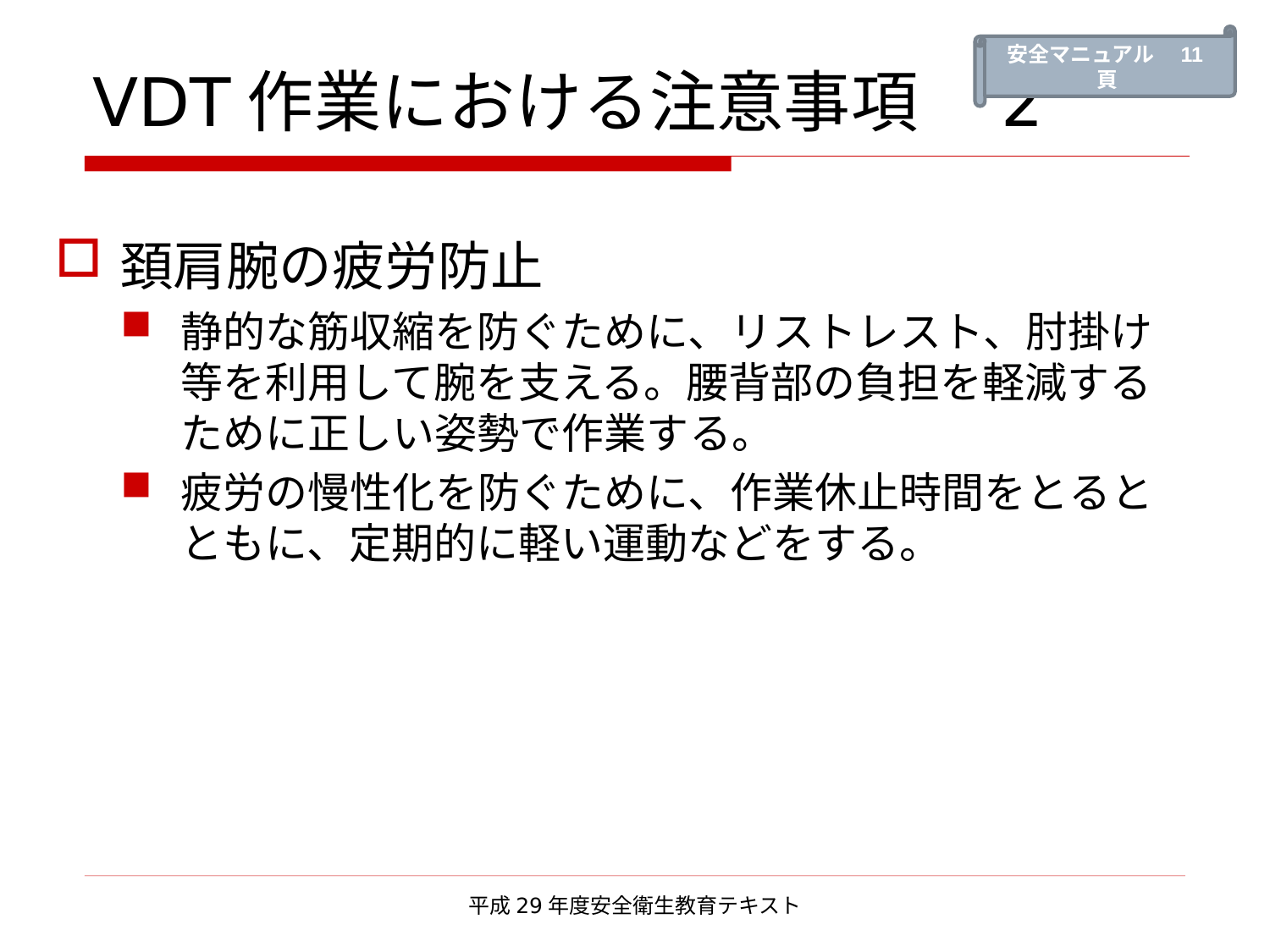

安全マニュアル　11頁
# VDT作業における注意事項　2

頚肩腕の疲労防止
静的な筋収縮を防ぐために、リストレスト、肘掛け等を利用して腕を支える。腰背部の負担を軽減するために正しい姿勢で作業する。
疲労の慢性化を防ぐために、作業休止時間をとるとともに、定期的に軽い運動などをする。
平成29年度安全衛生教育テキスト